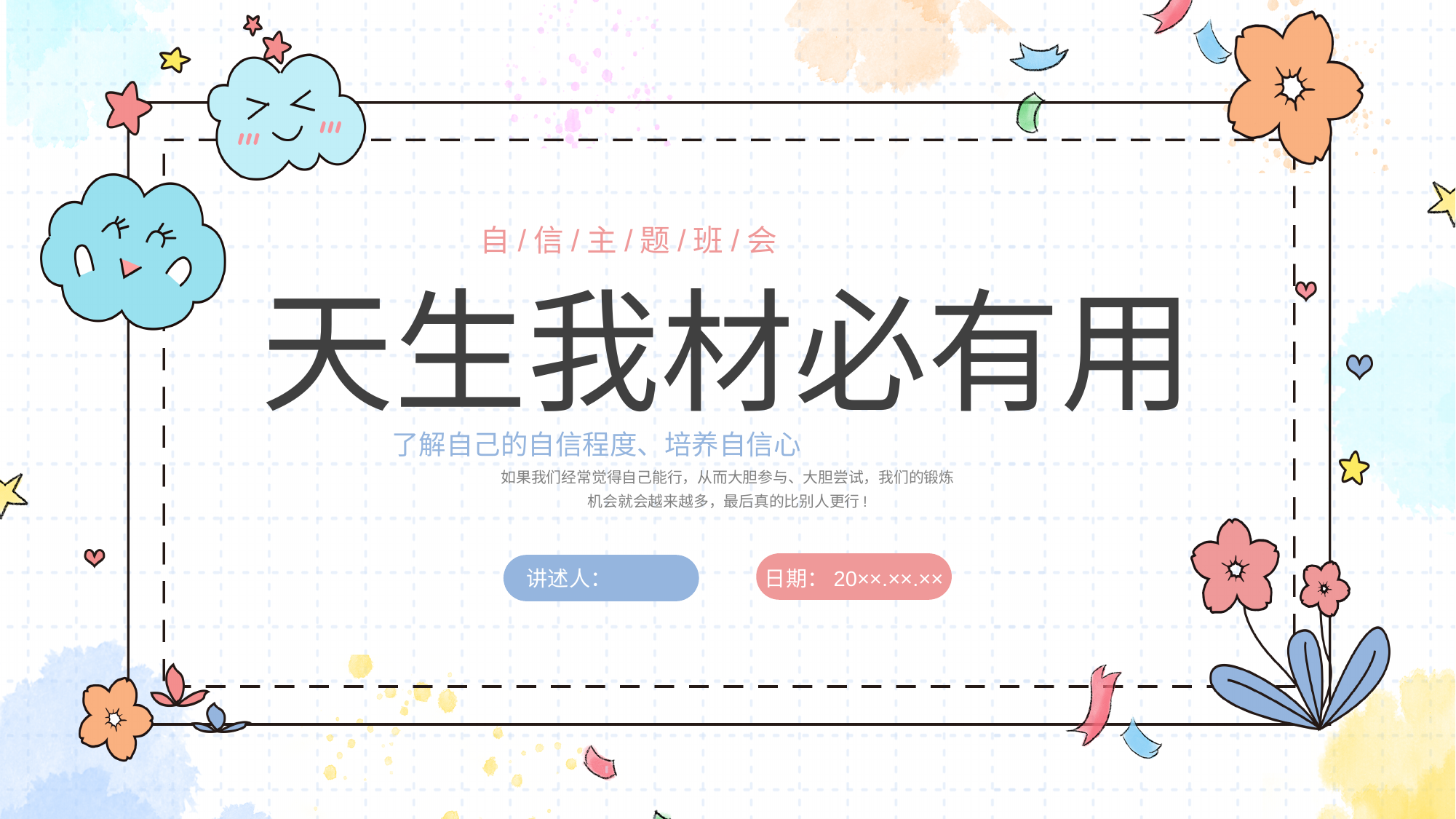

自/信/主/题/班/会
天生我材必有用
了解自己的自信程度、培养自信心
如果我们经常觉得自己能行，从而大胆参与、大胆尝试，我们的锻炼机会就会越来越多，最后真的比别人更行!

日期：20××.××.××

讲述人：